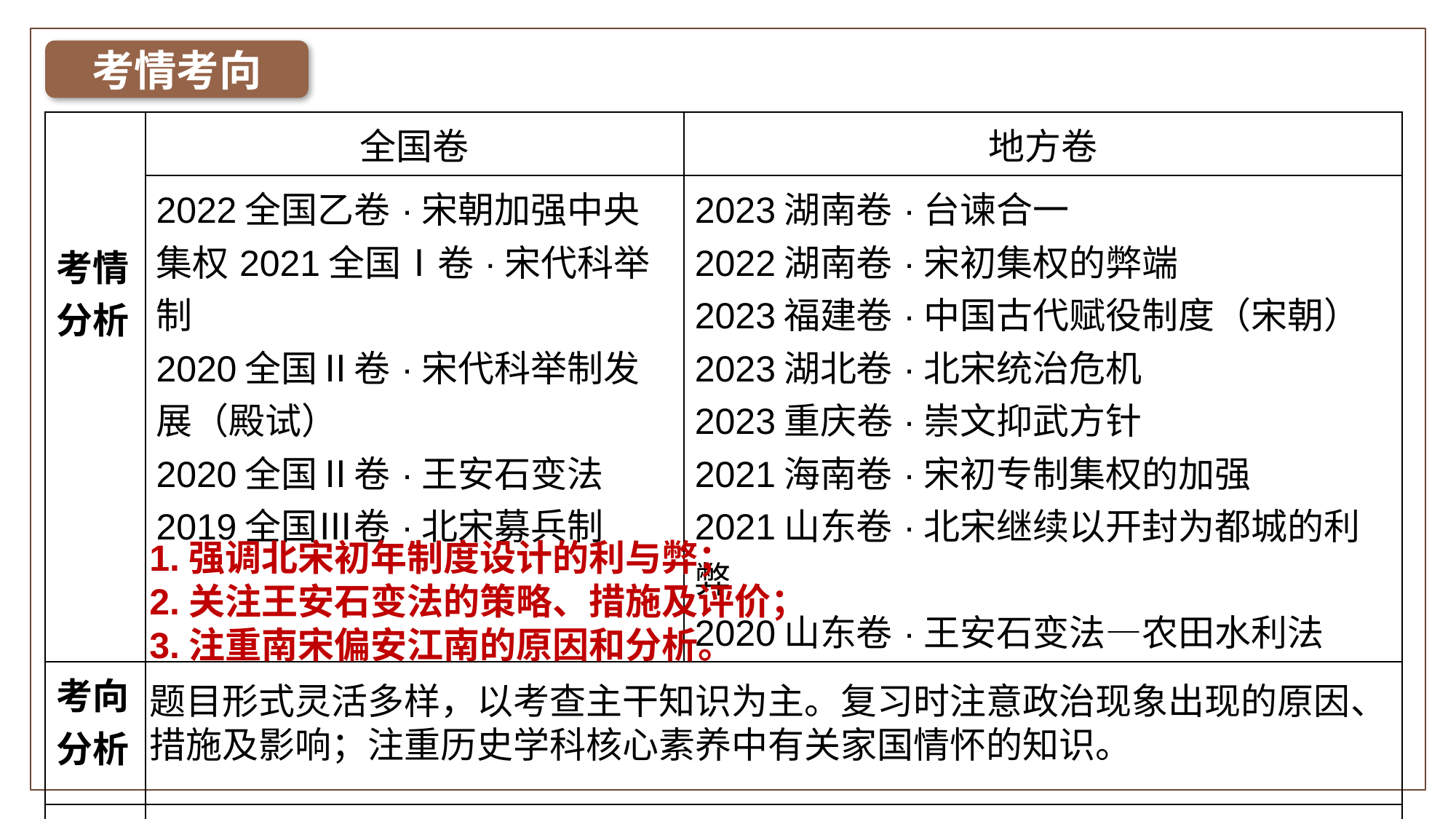

考情考向
| 考情分析 | 全国卷 | 地方卷 |
| --- | --- | --- |
|  | 2022全国乙卷·宋朝加强中央集权2021全国Ⅰ卷·宋代科举制 2020全国Ⅱ卷·宋代科举制发展（殿试） 2020全国Ⅱ卷·王安石变法 2019全国Ⅲ卷·北宋募兵制 | 2023湖南卷·台谏合一 2022湖南卷·宋初集权的弊端 2023福建卷·中国古代赋役制度（宋朝） 2023湖北卷·北宋统治危机 2023重庆卷·崇文抑武方针 2021海南卷·宋初专制集权的加强 2021山东卷·北宋继续以开封为都城的利弊 2020山东卷·王安石变法—农田水利法 |
| 考向 分析 |  |  |
| 考查方式 |  |  |
1.强调北宋初年制度设计的利与弊；
2.关注王安石变法的策略、措施及评价；
3.注重南宋偏安江南的原因和分析。
题目形式灵活多样，以考查主干知识为主。复习时注意政治现象出现的原因、措施及影响；注重历史学科核心素养中有关家国情怀的知识。